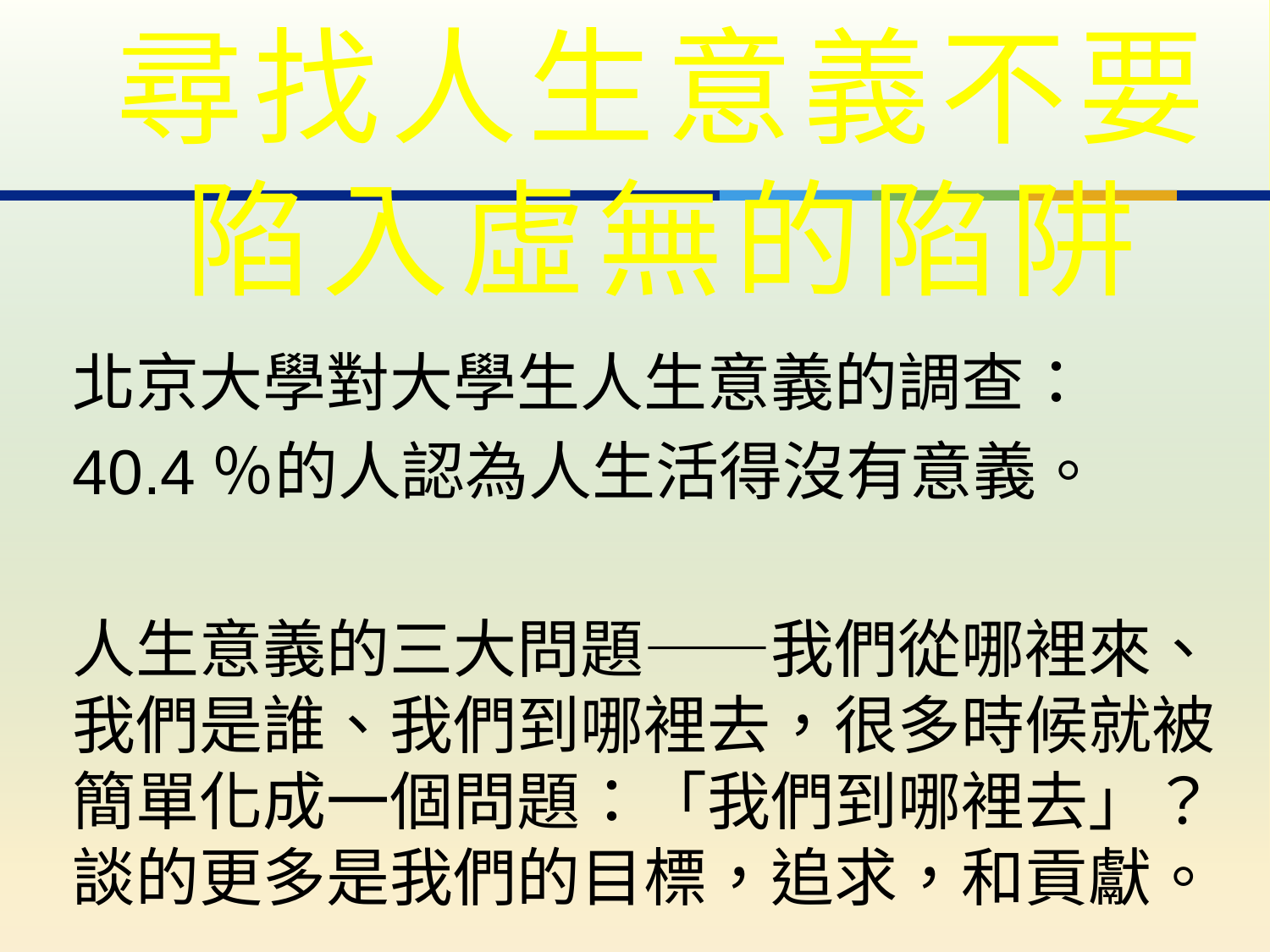

# 尋找人生意義不要陷入虛無的陷阱
北京大學對大學生人生意義的調查：
40.4％的人認為人生活得沒有意義。

人生意義的三大問題——我們從哪裡來、我們是誰、我們到哪裡去，很多時候就被簡單化成一個問題：「我們到哪裡去」？談的更多是我們的目標，追求，和貢獻。